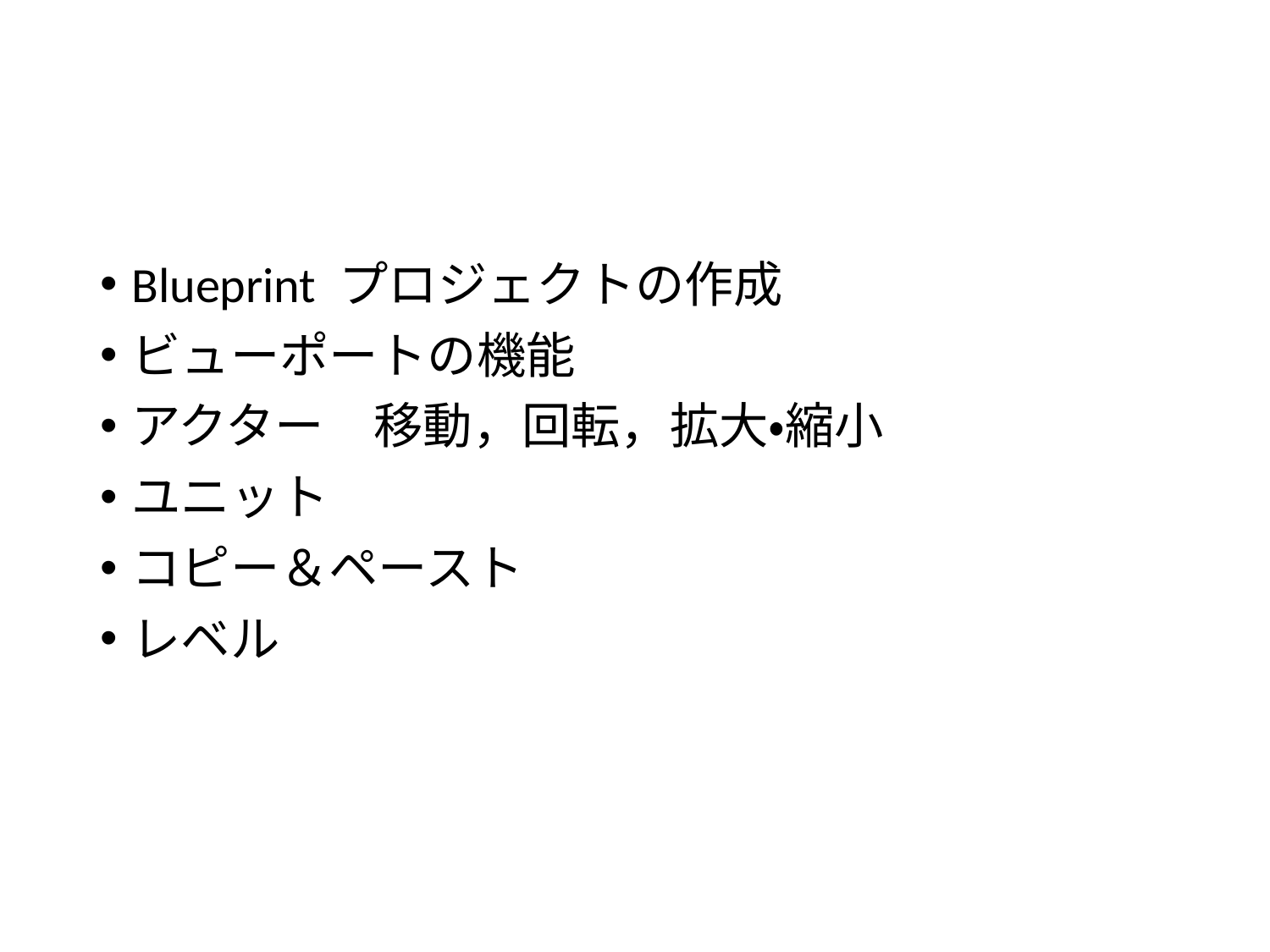

#
Blueprint プロジェクトの作成
ビューポートの機能
アクター　移動，回転，拡大・縮小
ユニット
コピー＆ペースト
レベル